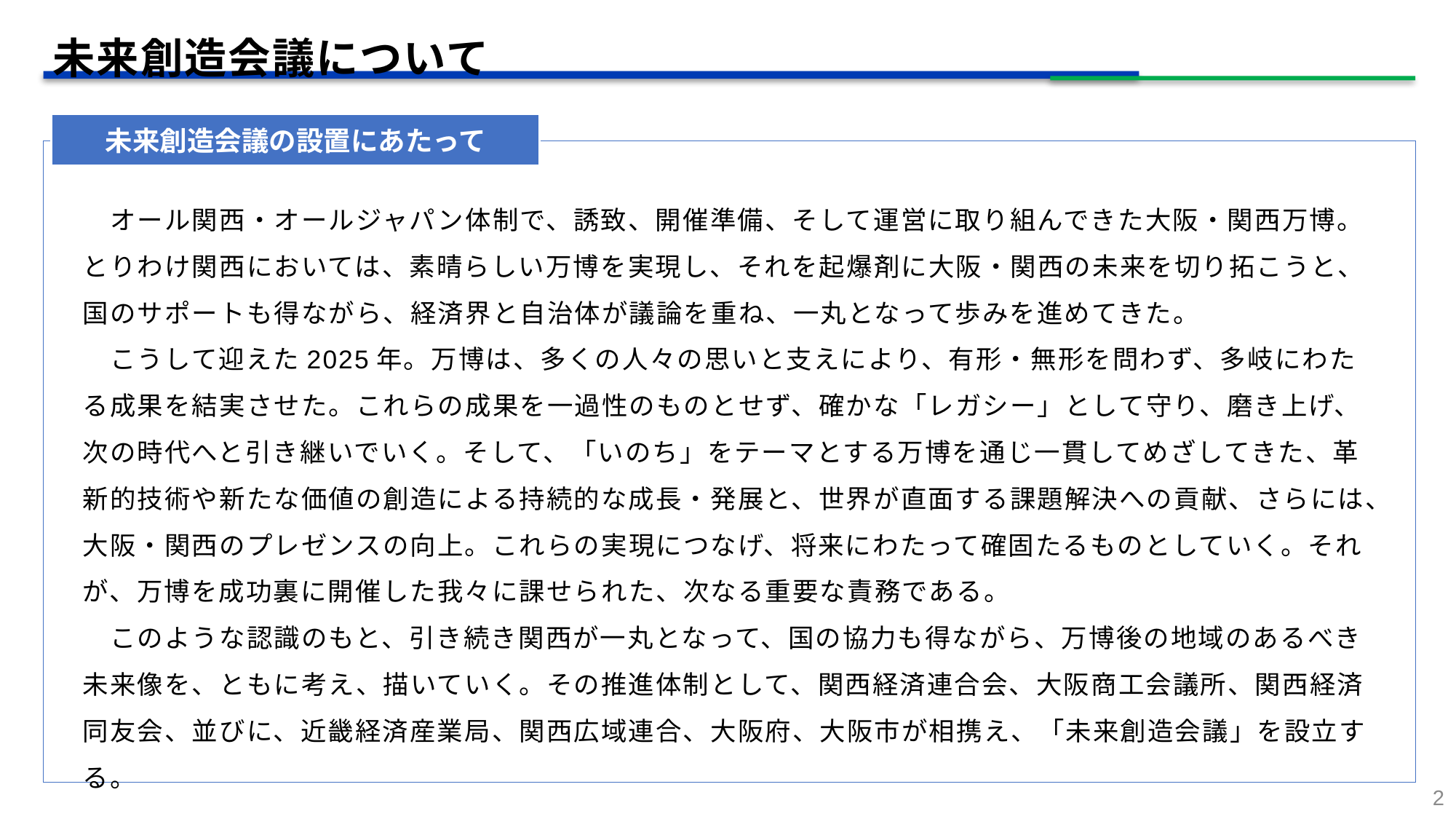

未来創造会議について
未来創造会議の設置にあたって

　オール関西・オールジャパン体制で、誘致、開催準備、そして運営に取り組んできた大阪・関西万博。とりわけ関西においては、素晴らしい万博を実現し、それを起爆剤に大阪・関西の未来を切り拓こうと、国のサポートも得ながら、経済界と自治体が議論を重ね、一丸となって歩みを進めてきた。
　こうして迎えた2025年。万博は、多くの人々の思いと支えにより、有形・無形を問わず、多岐にわたる成果を結実させた。これらの成果を一過性のものとせず、確かな「レガシー」として守り、磨き上げ、次の時代へと引き継いでいく。そして、「いのち」をテーマとする万博を通じ一貫してめざしてきた、革新的技術や新たな価値の創造による持続的な成長・発展と、世界が直面する課題解決への貢献、さらには、大阪・関西のプレゼンスの向上。これらの実現につなげ、将来にわたって確固たるものとしていく。それが、万博を成功裏に開催した我々に課せられた、次なる重要な責務である。
　このような認識のもと、引き続き関西が一丸となって、国の協力も得ながら、万博後の地域のあるべき未来像を、ともに考え、描いていく。その推進体制として、関西経済連合会、大阪商工会議所、関西経済同友会、並びに、近畿経済産業局、関西広域連合、大阪府、大阪市が相携え、「未来創造会議」を設立する。